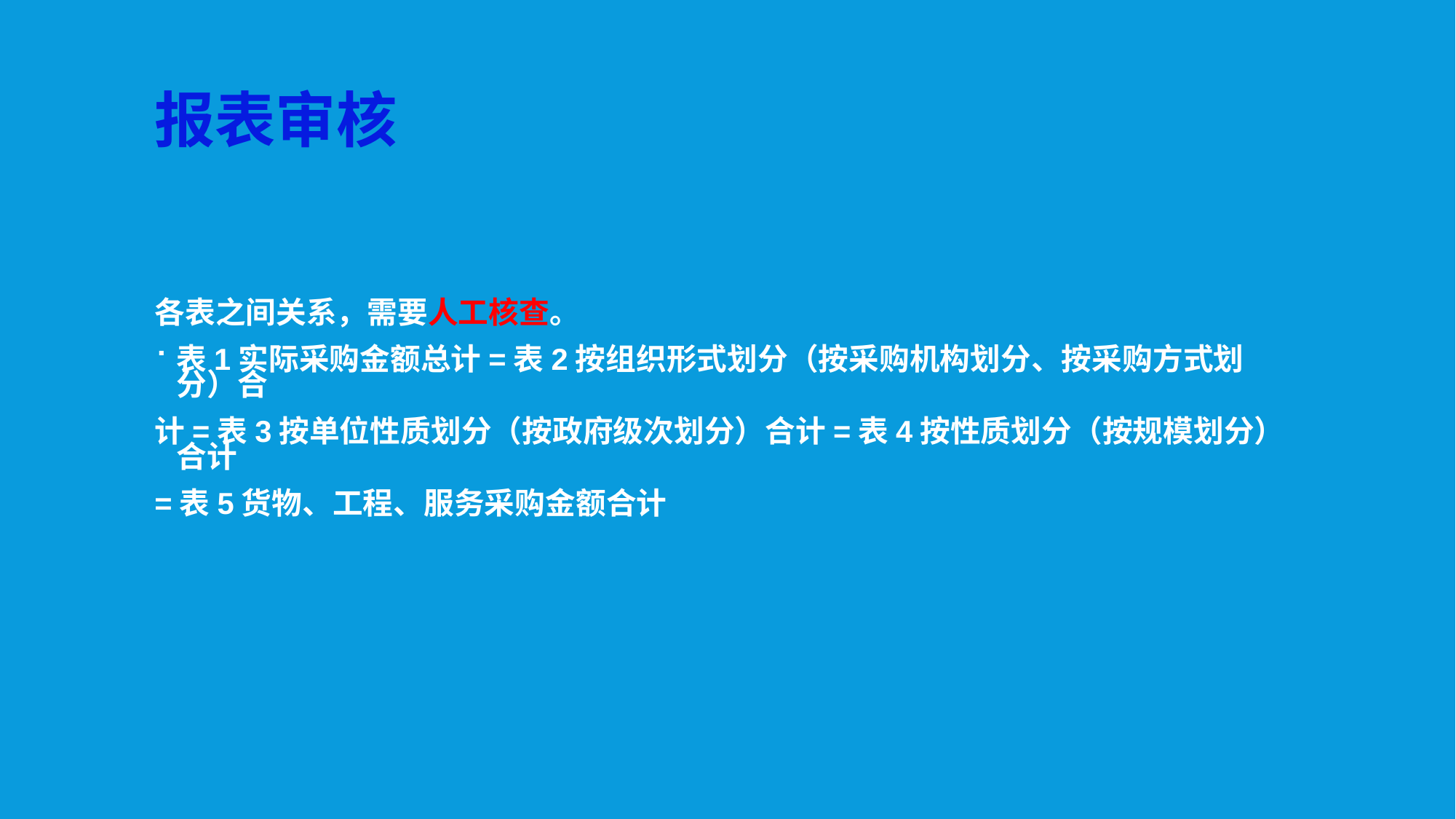

# 报表审核

各表之间关系，需要人工核查。
表1实际采购金额总计=表2按组织形式划分（按采购机构划分、按采购方式划分）合
计=表3按单位性质划分（按政府级次划分）合计=表4按性质划分（按规模划分）合计
=表5货物、工程、服务采购金额合计